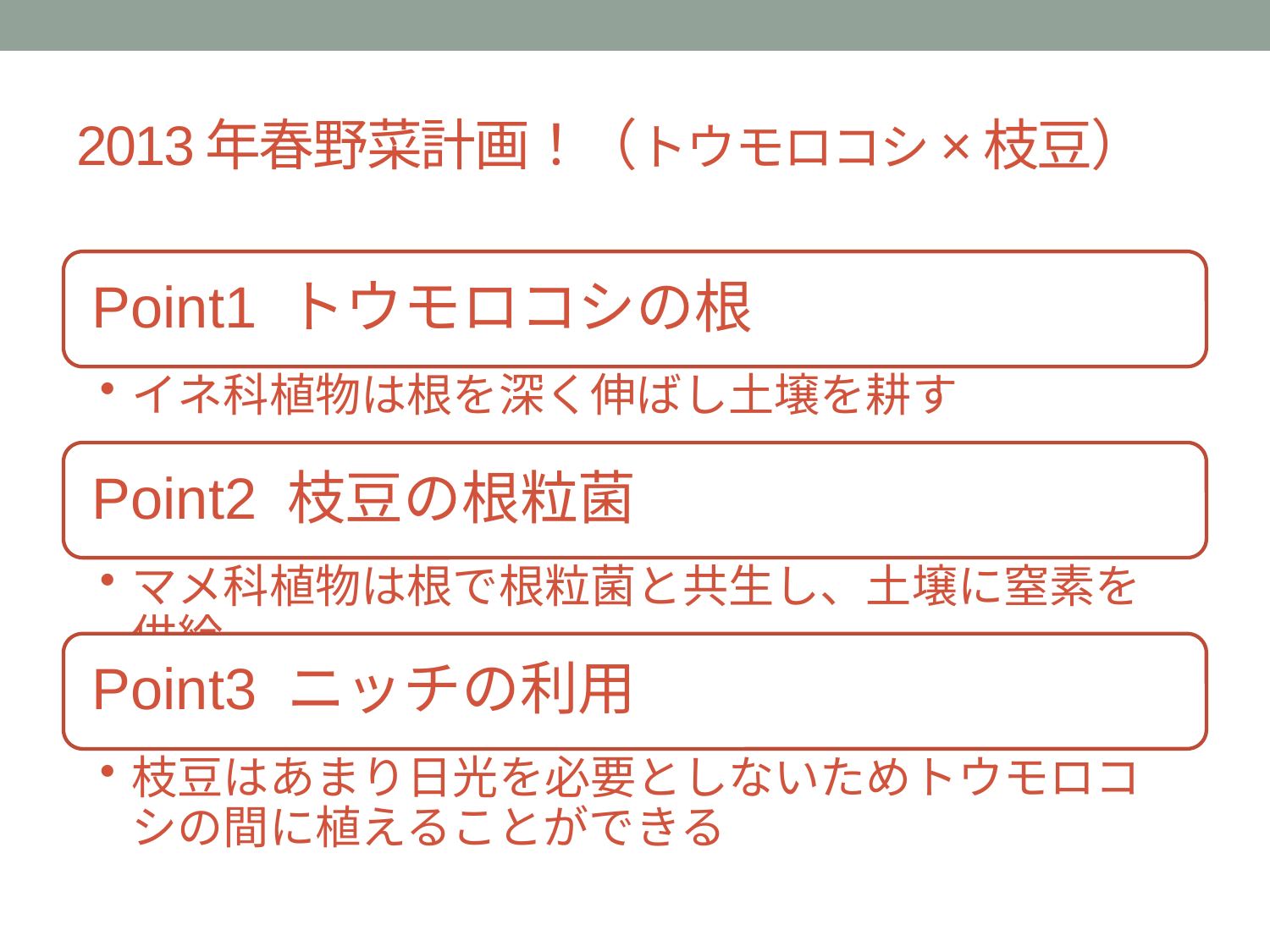

# 2013年春野菜計画！（トウモロコシ×枝豆）
Point1 トウモロコシの根
イネ科植物は根を深く伸ばし土壌を耕す
Point2 枝豆の根粒菌
マメ科植物は根で根粒菌と共生し、土壌に窒素を供給
Point3 ニッチの利用
枝豆はあまり日光を必要としないためトウモロコシの間に植えることができる